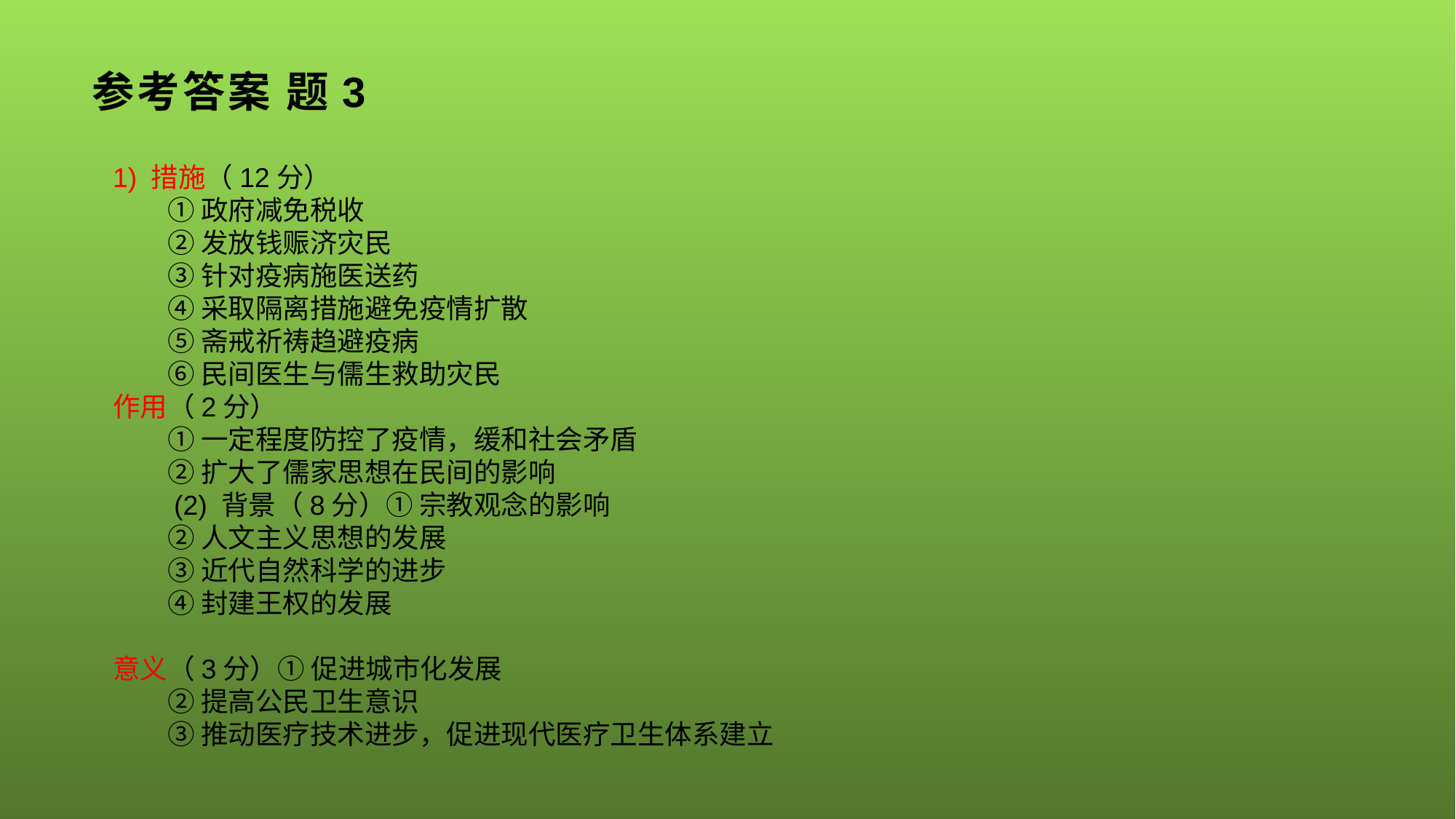

# 参考答案 题3

1) 措施（12分）
　　① 政府减免税收
　　② 发放钱赈济灾民
　　③ 针对疫病施医送药
　　④ 采取隔离措施避免疫情扩散
　　⑤ 斋戒祈祷趋避疫病
　　⑥ 民间医生与儒生救助灾民
作用（2分）
　　① 一定程度防控了疫情，缓和社会矛盾
　　② 扩大了儒家思想在民间的影响
　　(2) 背景（8分）① 宗教观念的影响
　　② 人文主义思想的发展
　　③ 近代自然科学的进步
　　④ 封建王权的发展

意义（3分）① 促进城市化发展
　　② 提高公民卫生意识
　　③ 推动医疗技术进步，促进现代医疗卫生体系建立